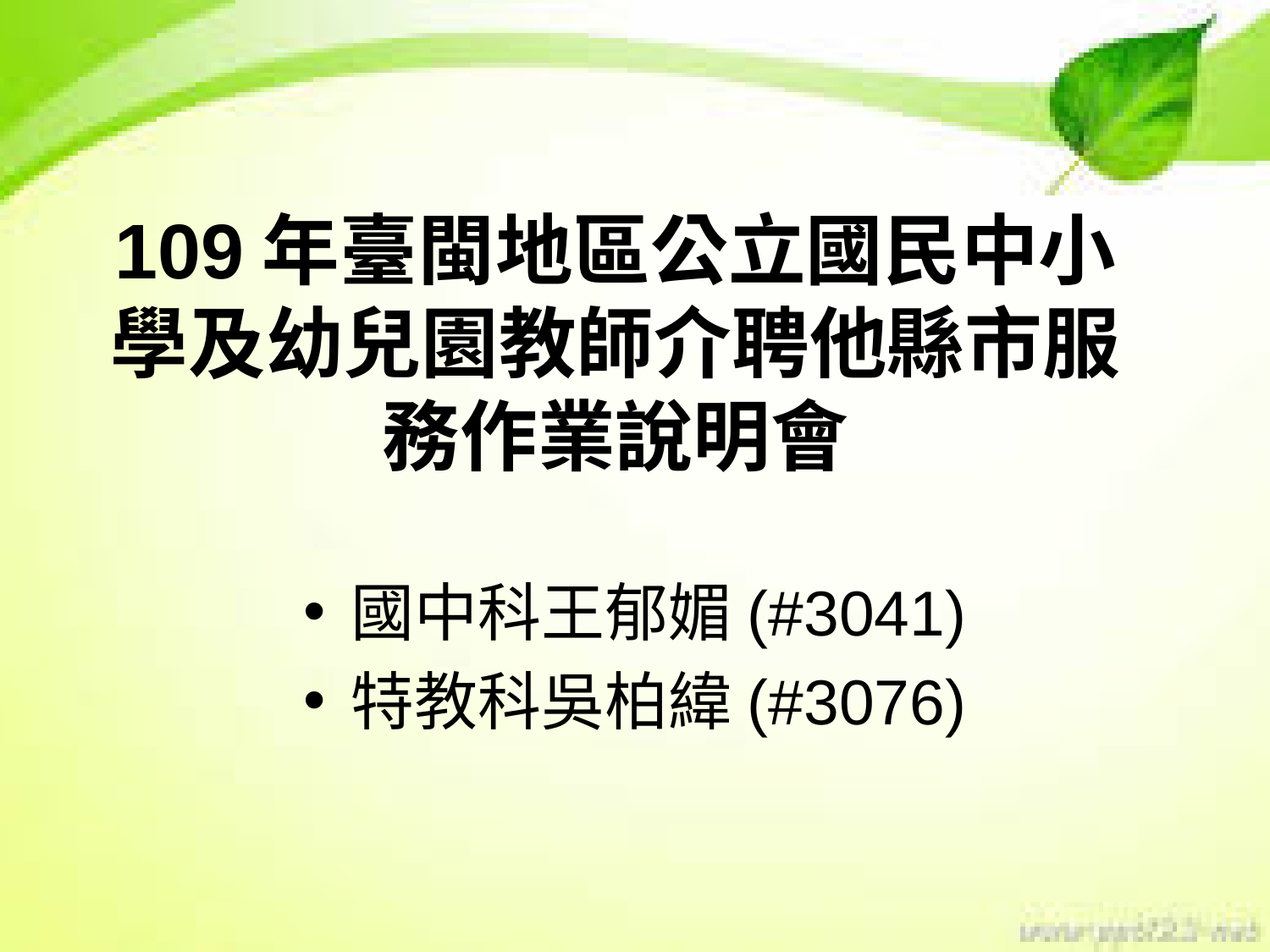

# 109年臺閩地區公立國民中小學及幼兒園教師介聘他縣市服務作業說明會
國中科王郁媚(#3041)
特教科吳柏緯(#3076)